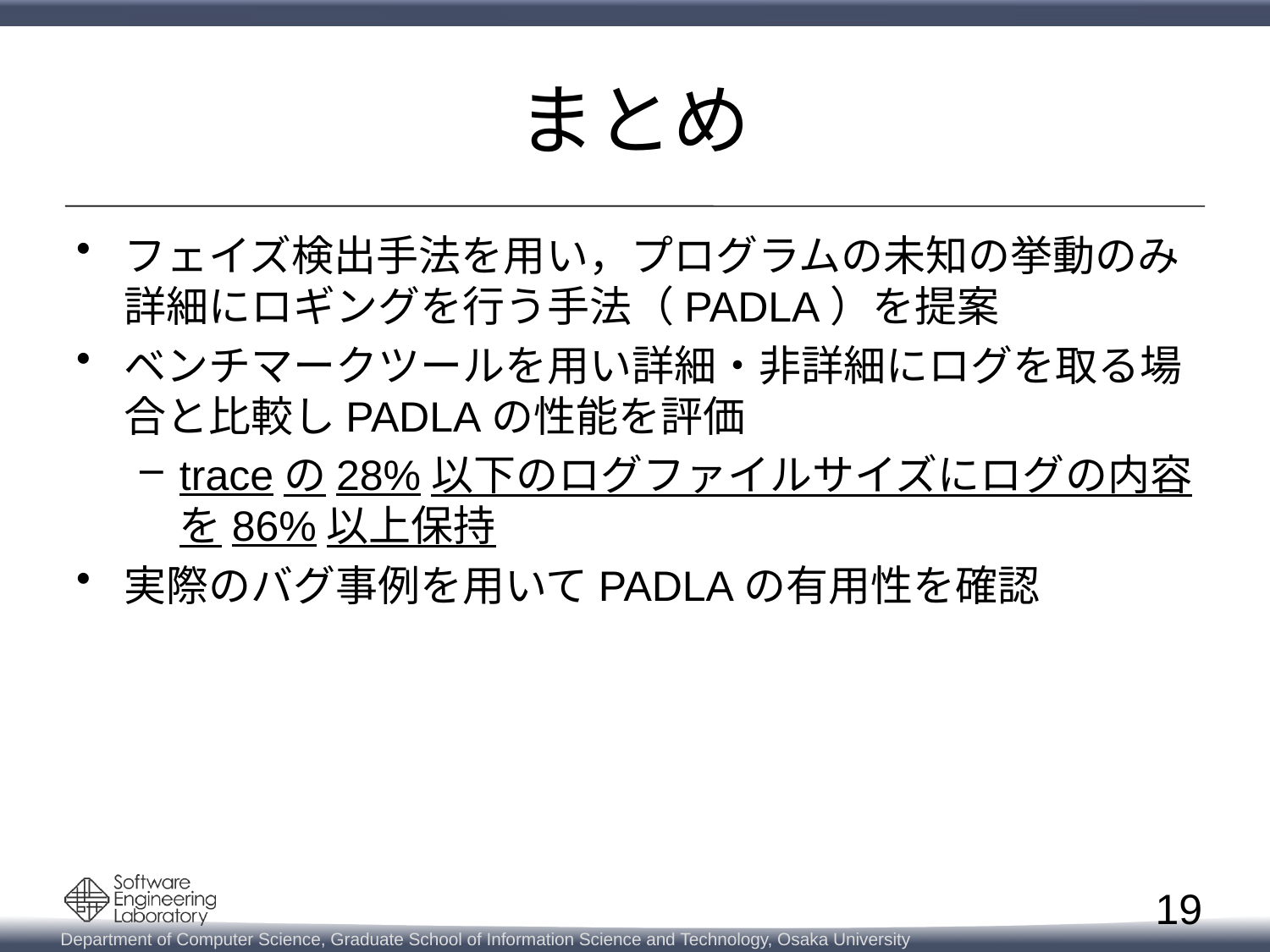

# まとめ
フェイズ検出手法を用い，プログラムの未知の挙動のみ
詳細にロギングを行う手法（PADLA）を提案
ベンチマークツールを用い詳細・非詳細にログを取る場合と比較しPADLAの性能を評価
traceの28%以下のログファイルサイズにログの内容を86%以上保持
実際のバグ事例を用いてPADLAの有用性を確認
19